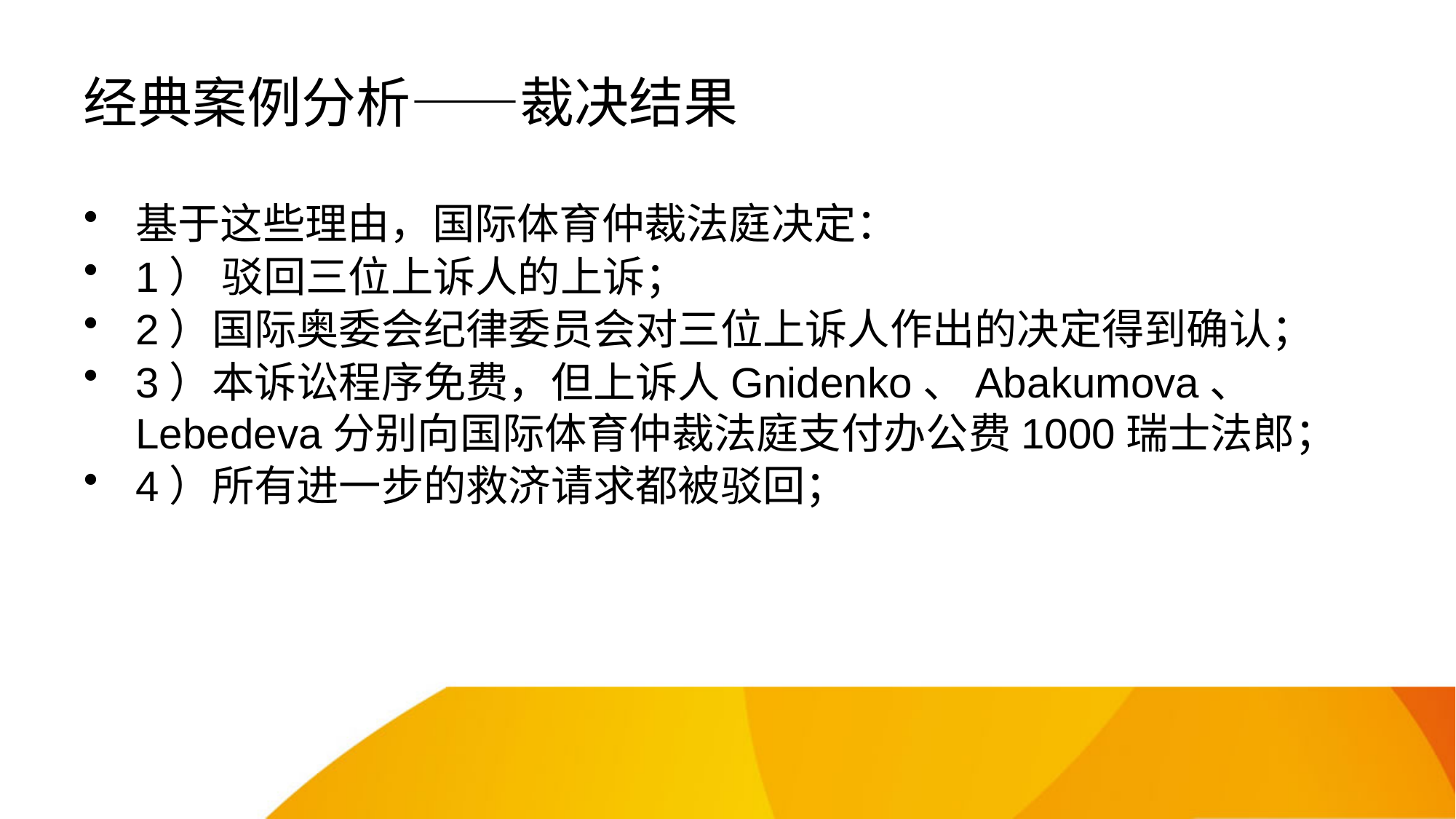

# 经典案例分析——裁决结果
基于这些理由，国际体育仲裁法庭决定：
1） 驳回三位上诉人的上诉；
2）国际奥委会纪律委员会对三位上诉人作出的决定得到确认；
3）本诉讼程序免费，但上诉人Gnidenko、Abakumova、 Lebedeva分别向国际体育仲裁法庭支付办公费1000瑞士法郎；
4）所有进一步的救济请求都被驳回；